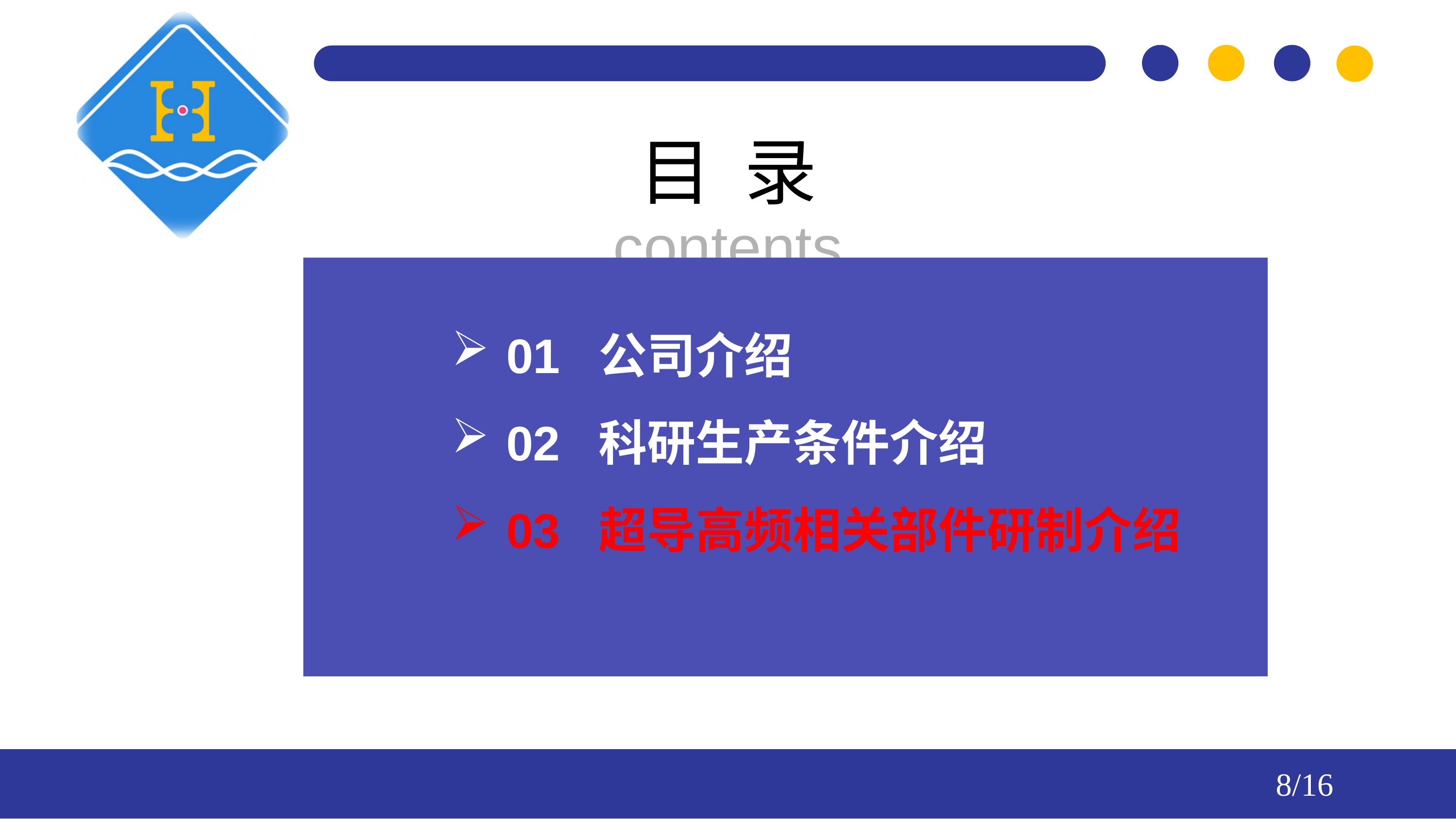

contents
目  录

01  公司介绍
02  科研生产条件介绍
03  超导高频相关部件研制介绍

8/16
安徽海泰科电子科技有限公司